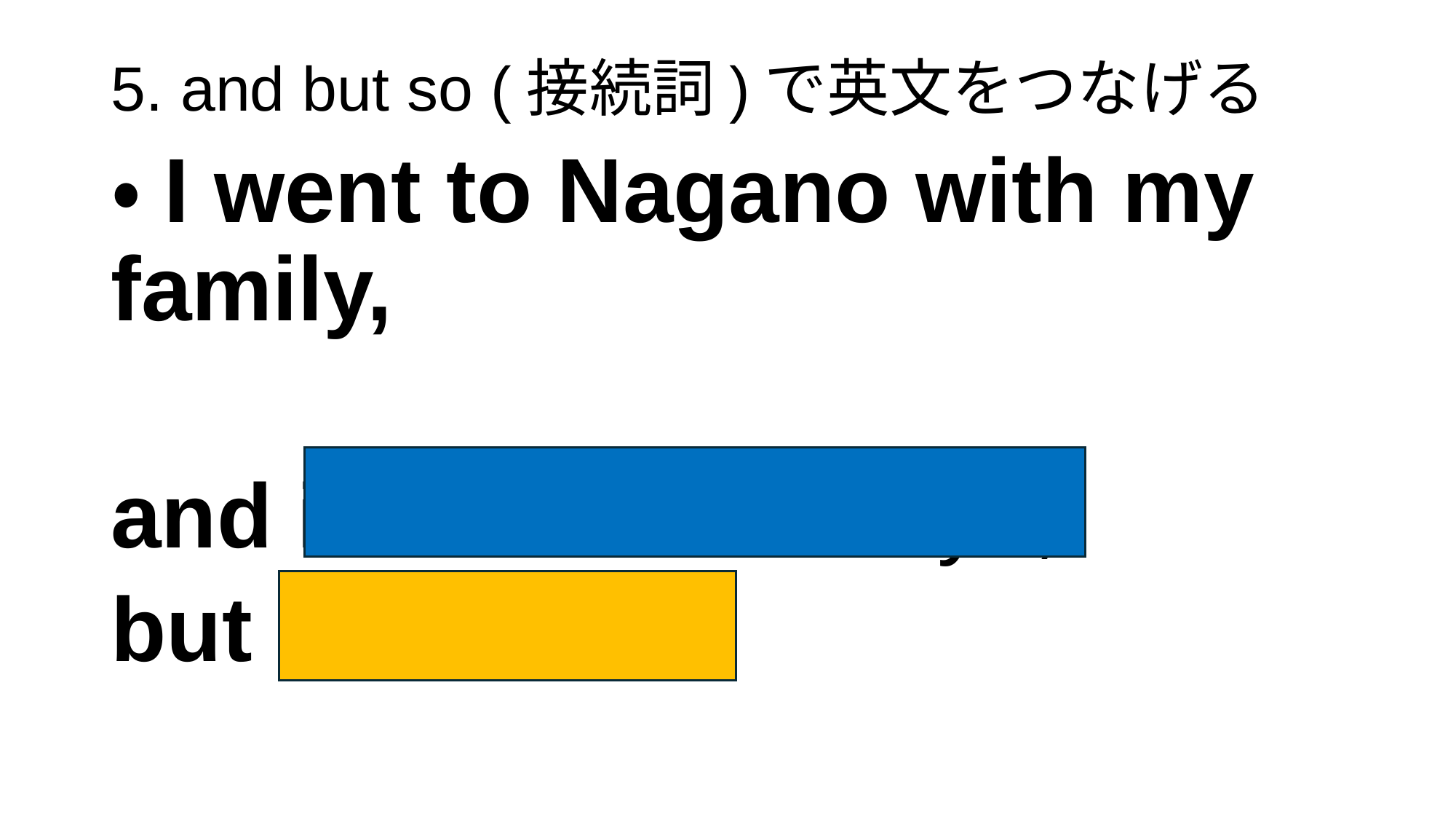

# 5. and but so (接続詞)で英文をつなげる
・I went to Nagano with my family,

and it is far from Tokyo,
but it was fun.